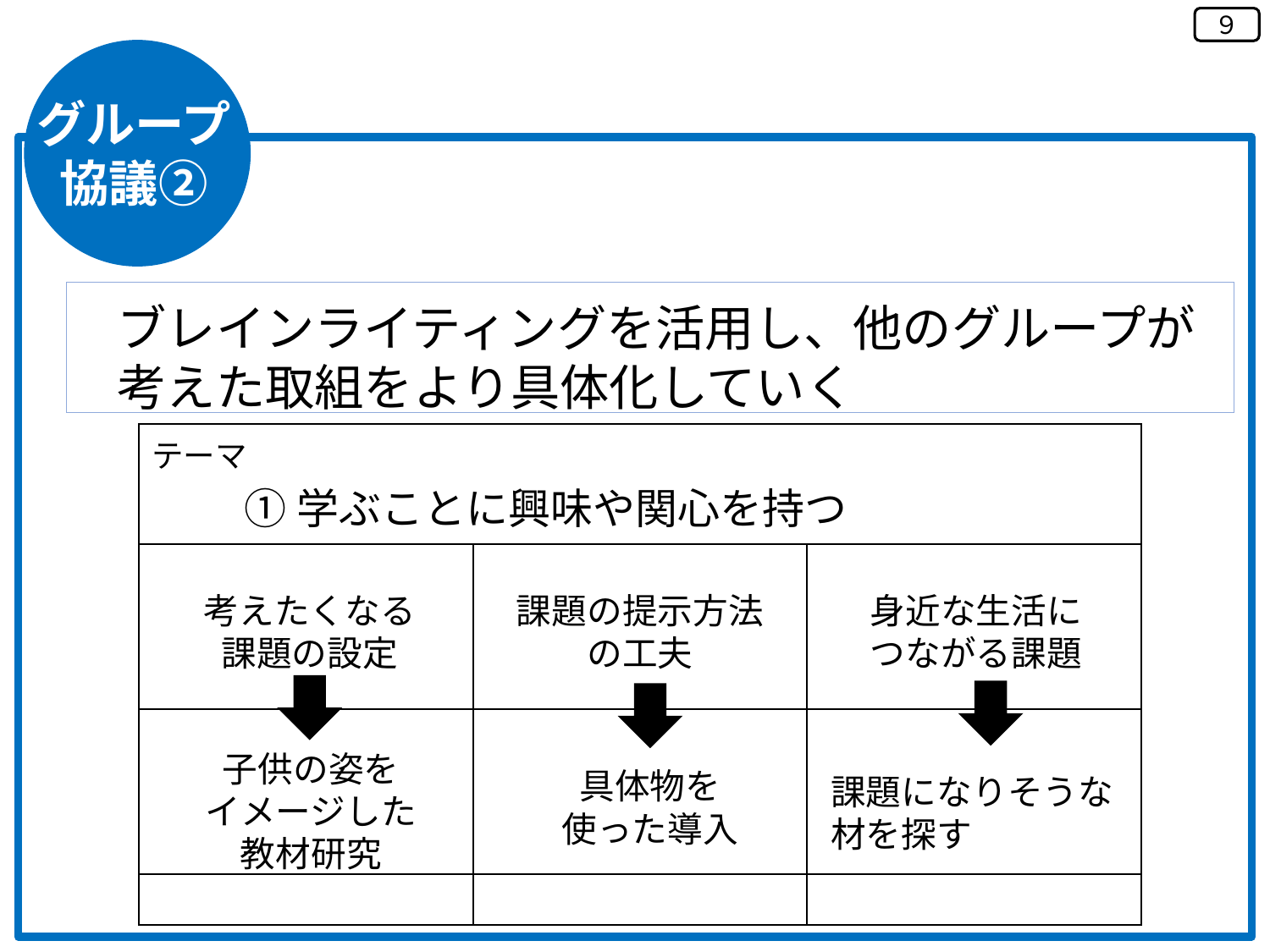

９

グループ
協議②

ブレインライティングを活用し、他のグループが
考えた取組をより具体化していく

①学ぶことに興味や関心を持つ
| テーマ |  |  |
| --- | --- | --- |
|  |  |  |
|  |  |  |
|  |  |  |
考えたくなる
課題の設定

課題の提示方法
の工夫

身近な生活に
つながる課題

子供の姿を
イメージした
教材研究

具体物を
使った導入

課題になりそうな
材を探す